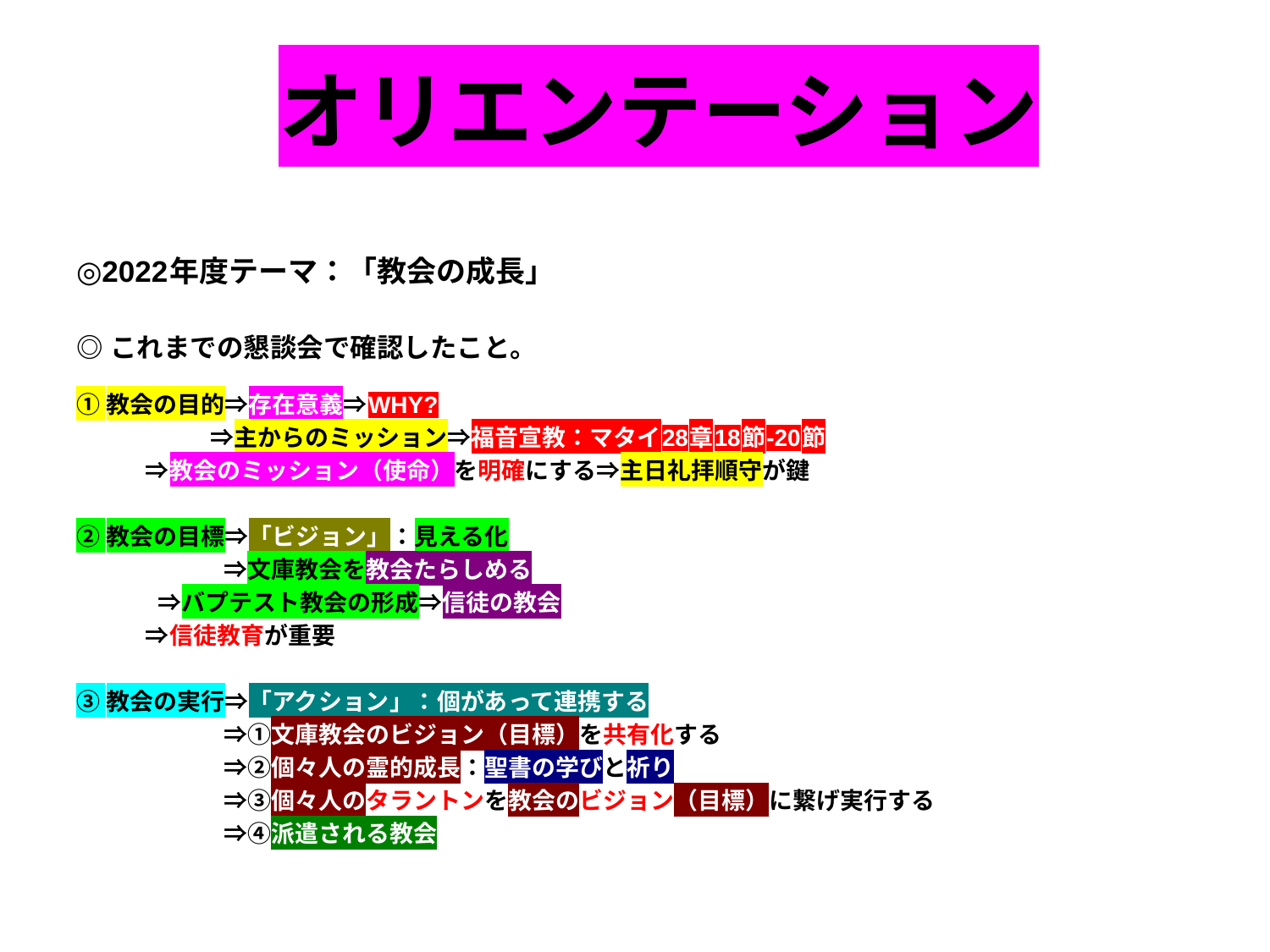

# オリエンテーション
◎2022年度テーマ：「教会の成長」

◎ これまでの懇談会で確認したこと。

① 教会の目的⇒存在意義⇒WHY?
　 　　　　  ⇒主からのミッション⇒福音宣教：マタイ28章18節-20節
             ⇒教会のミッション（使命）を明確にする⇒主日礼拝順守が鍵

② 教会の目標⇒「ビジョン」：見える化
　　　　　　 ⇒文庫教会を教会たらしめる
　           ⇒バプテスト教会の形成⇒信徒の教会
             ⇒信徒教育が重要

③ 教会の実行⇒「アクション」：個があって連携する
　　　　　　 ⇒①文庫教会のビジョン（目標）を共有化する
　　　　　　 ⇒②個々人の霊的成長：聖書の学びと祈り
　　　　　　 ⇒③個々人のタラントンを教会のビジョン（目標）に繋げ実行する
　　　　　　 ⇒④派遣される教会